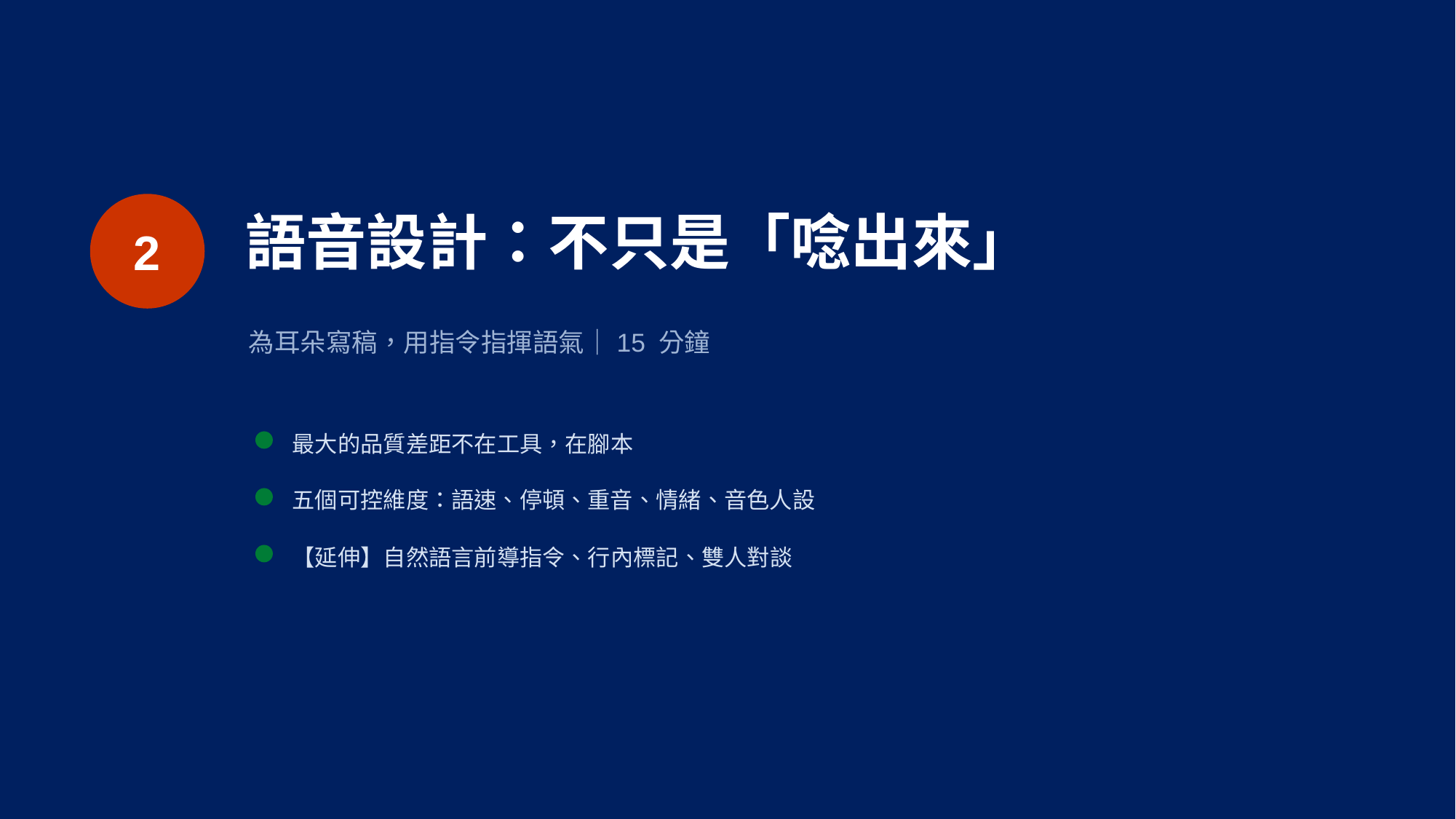

2
語音設計：不只是「唸出來」
為耳朵寫稿，用指令指揮語氣｜15 分鐘
最大的品質差距不在工具，在腳本

五個可控維度：語速、停頓、重音、情緒、音色人設

【延伸】自然語言前導指令、行內標記、雙人對談